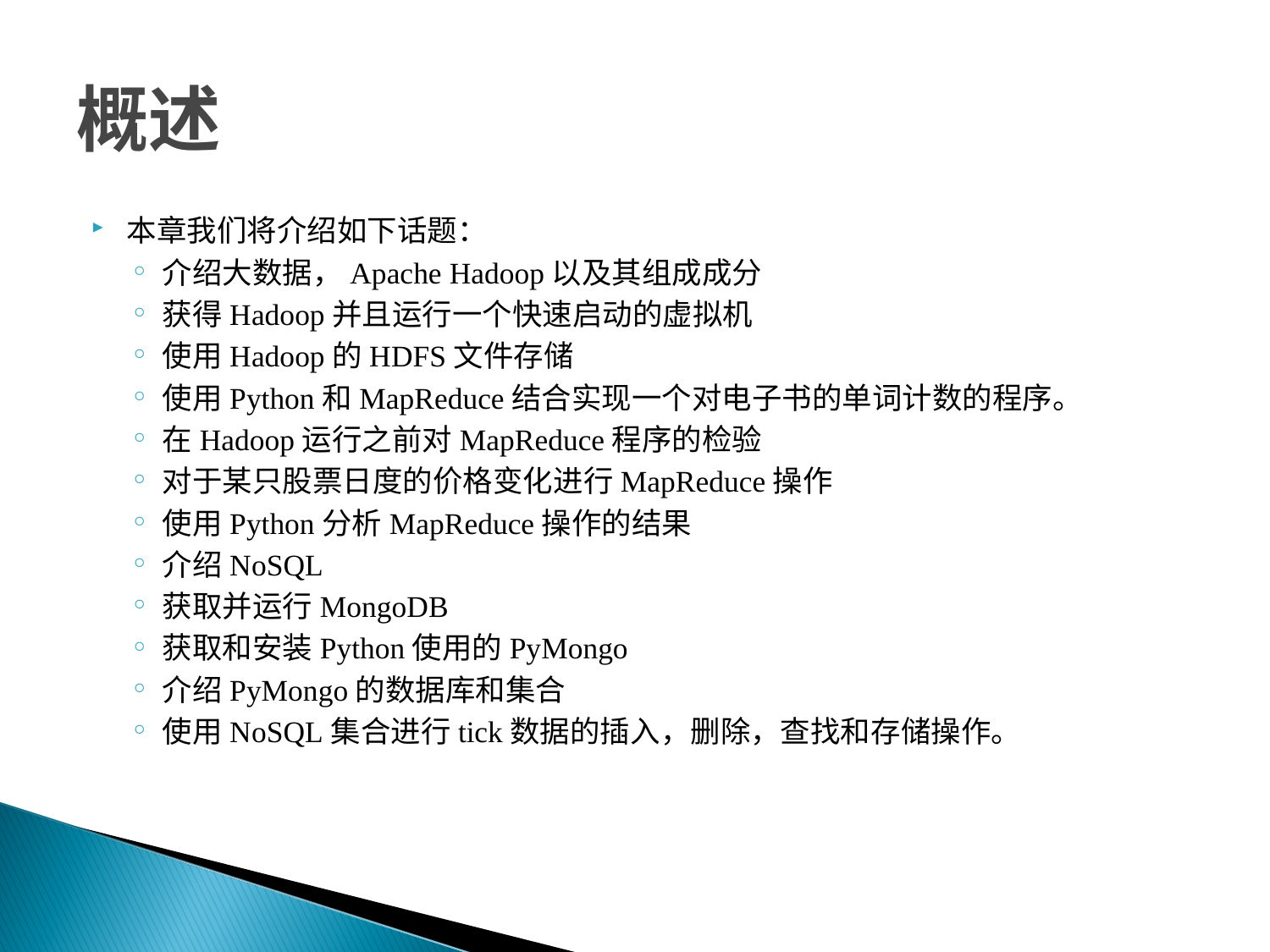

# 概述
本章我们将介绍如下话题：
介绍大数据，Apache Hadoop以及其组成成分
获得Hadoop并且运行一个快速启动的虚拟机
使用Hadoop的HDFS文件存储
使用Python和MapReduce结合实现一个对电子书的单词计数的程序。
在Hadoop运行之前对MapReduce程序的检验
对于某只股票日度的价格变化进行MapReduce操作
使用Python分析MapReduce操作的结果
介绍NoSQL
获取并运行MongoDB
获取和安装Python使用的PyMongo
介绍PyMongo的数据库和集合
使用NoSQL集合进行tick数据的插入，删除，查找和存储操作。